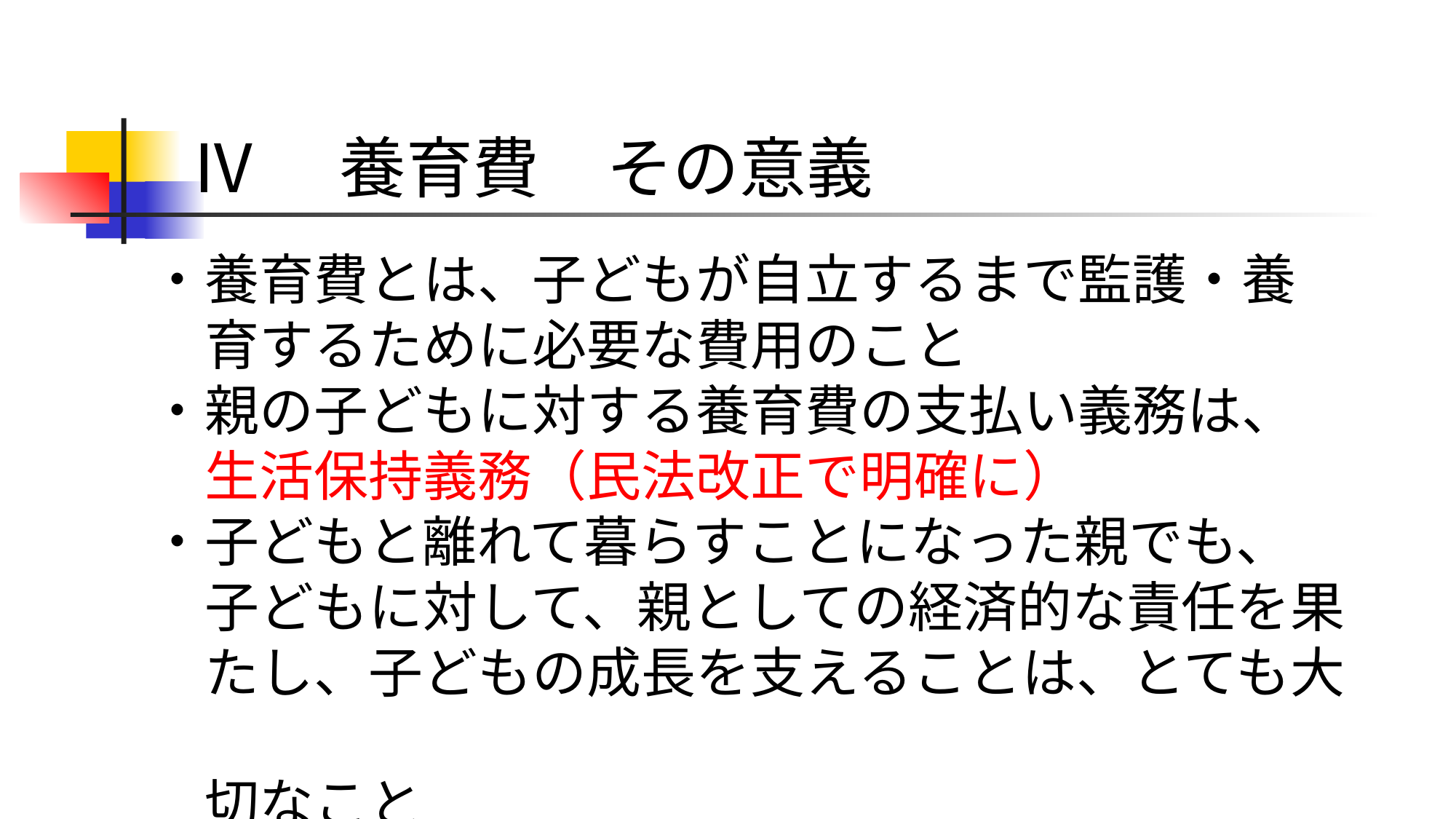

Ⅳ　養育費　その意義
・養育費とは、子どもが自立するまで監護・養
　育するために必要な費用のこと
・親の子どもに対する養育費の支払い義務は、
　生活保持義務（民法改正で明確に）
・子どもと離れて暮らすことになった親でも、
　子どもに対して、親としての経済的な責任を果
　たし、子どもの成長を支えることは、とても大
　切なこと